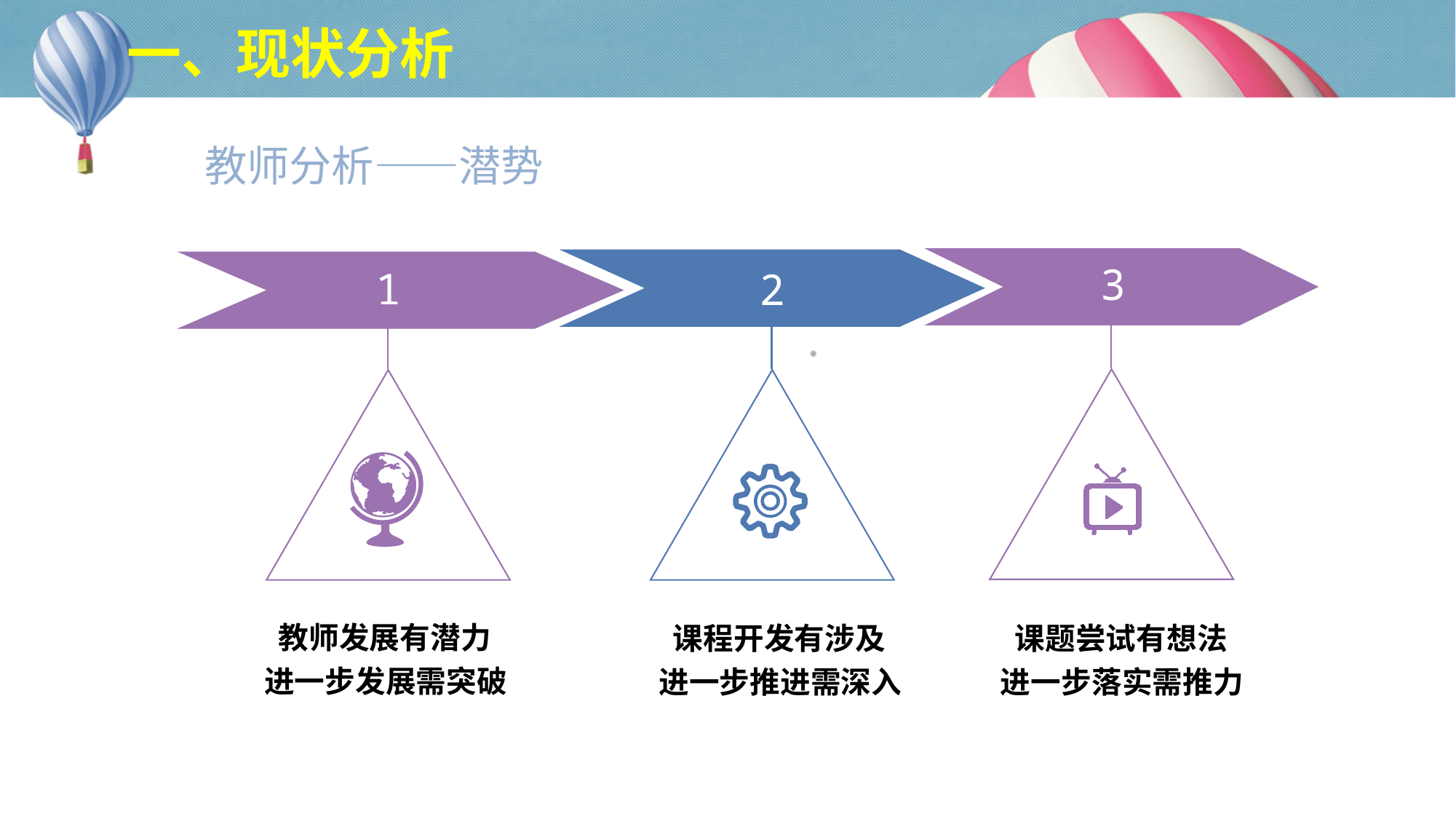

一、现状分析

#
教师分析——潜势

3

2

1

 教师发展有潜力
进一步发展需突破
 课程开发有涉及
进一步推进需深入
 课题尝试有想法
进一步落实需推力